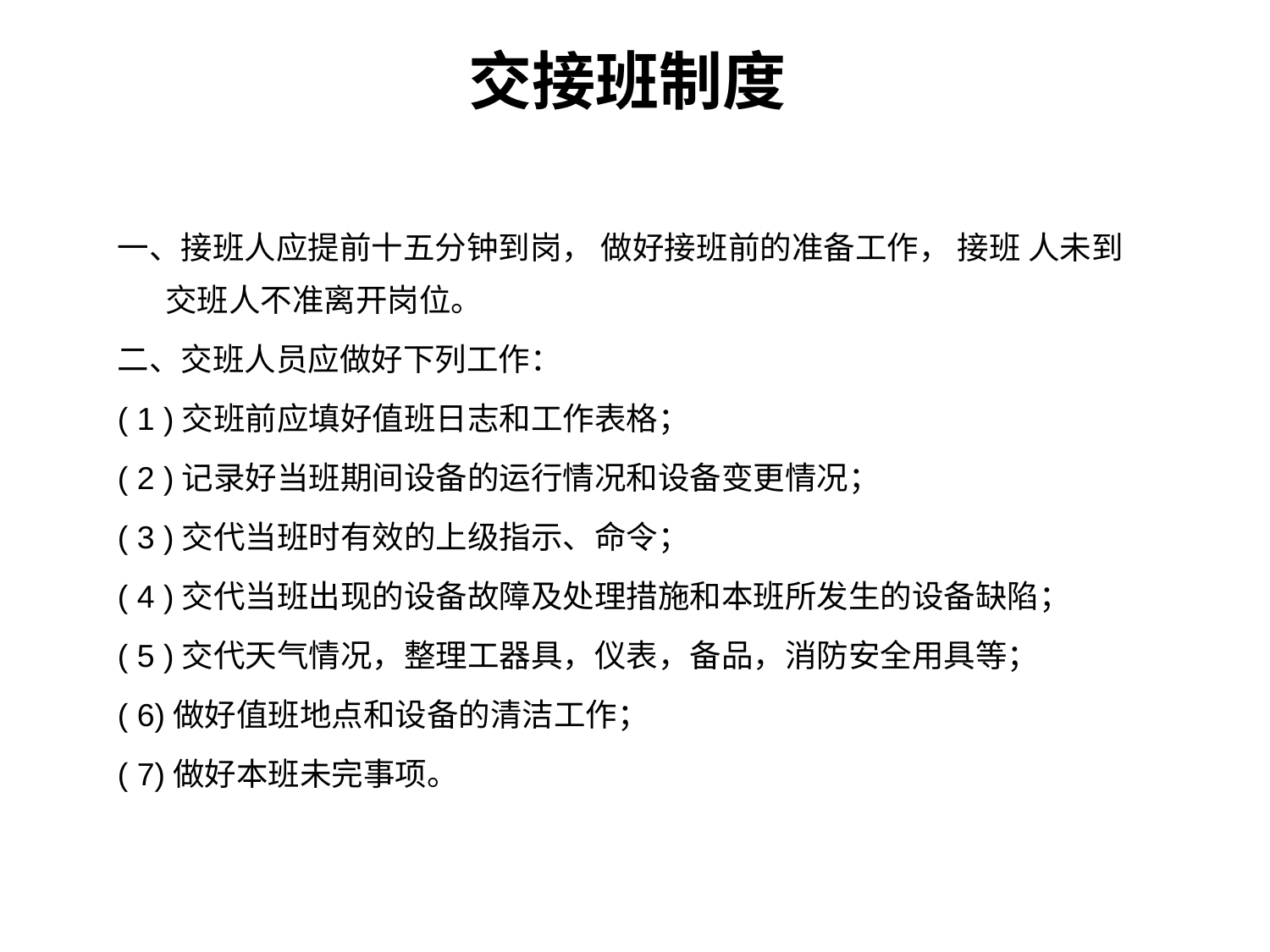

# 交接班制度
一、接班人应提前十五分钟到岗， 做好接班前的准备工作， 接班 人未到交班人不准离开岗位。
二、交班人员应做好下列工作：
( 1 )交班前应填好值班日志和工作表格；
( 2 )记录好当班期间设备的运行情况和设备变更情况；
( 3 )交代当班时有效的上级指示、命令；
( 4 )交代当班出现的设备故障及处理措施和本班所发生的设备缺陷；
( 5 )交代天气情况，整理工器具，仪表，备品，消防安全用具等；
( 6)做好值班地点和设备的清洁工作；
( 7)做好本班未完事项。